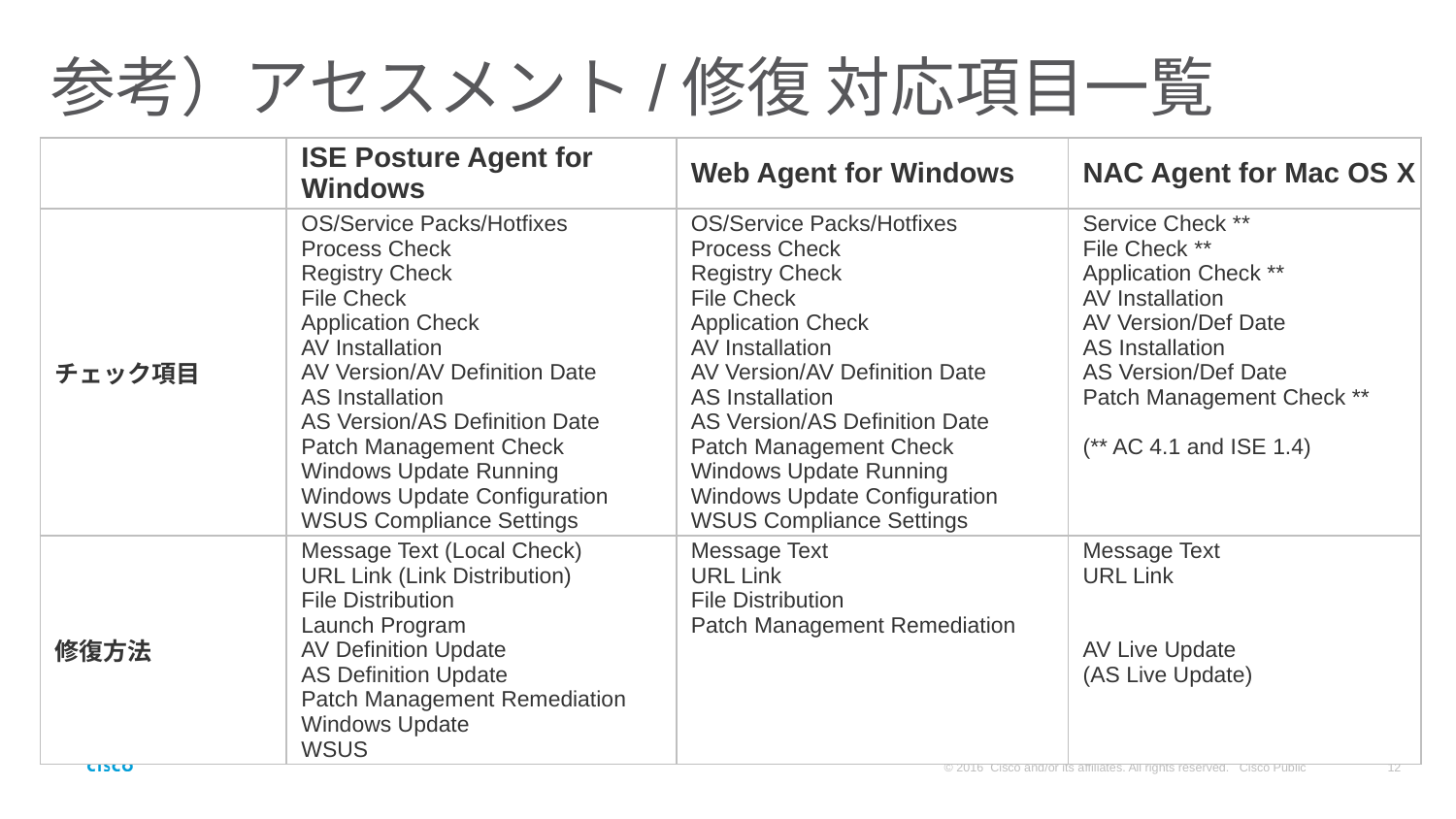

# 参考）アセスメント/修復 対応項目一覧
|  | ISE Posture Agent for Windows | Web Agent for Windows | NAC Agent for Mac OS X |
| --- | --- | --- | --- |
| チェック項目 | OS/Service Packs/Hotfixes Process Check Registry Check File Check Application Check AV Installation AV Version/AV Definition Date AS Installation AS Version/AS Definition Date Patch Management Check Windows Update Running Windows Update Configuration WSUS Compliance Settings | OS/Service Packs/Hotfixes Process Check Registry Check File Check Application Check AV Installation AV Version/AV Definition Date AS Installation AS Version/AS Definition Date Patch Management Check Windows Update Running Windows Update Configuration WSUS Compliance Settings | Service Check \*\* File Check \*\* Application Check \*\* AV Installation AV Version/Def Date AS Installation AS Version/Def Date Patch Management Check \*\* (\*\* AC 4.1 and ISE 1.4) |
| 修復方法 | Message Text (Local Check) URL Link (Link Distribution) File Distribution Launch Program AV Definition Update AS Definition Update Patch Management Remediation Windows Update WSUS | Message Text URL Link File Distribution Patch Management Remediation | Message Text URL Link AV Live Update (AS Live Update) |